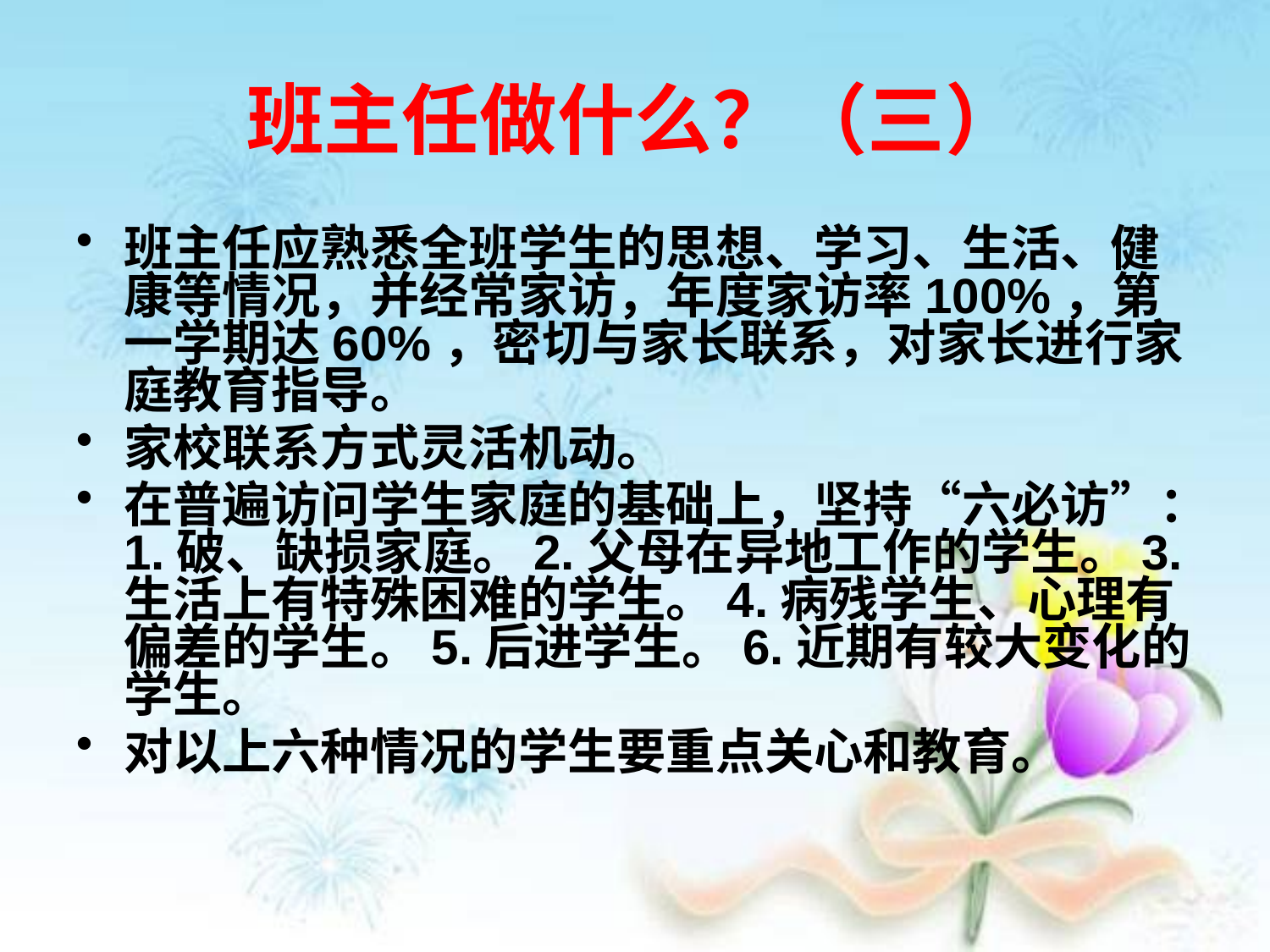

# 班主任做什么？（三）
班主任应熟悉全班学生的思想、学习、生活、健康等情况，并经常家访，年度家访率100%，第一学期达60%，密切与家长联系，对家长进行家庭教育指导。
家校联系方式灵活机动。
在普遍访问学生家庭的基础上，坚持“六必访”：1.破、缺损家庭。2.父母在异地工作的学生。3.生活上有特殊困难的学生。4.病残学生、心理有偏差的学生。5.后进学生。6.近期有较大变化的学生。
对以上六种情况的学生要重点关心和教育。